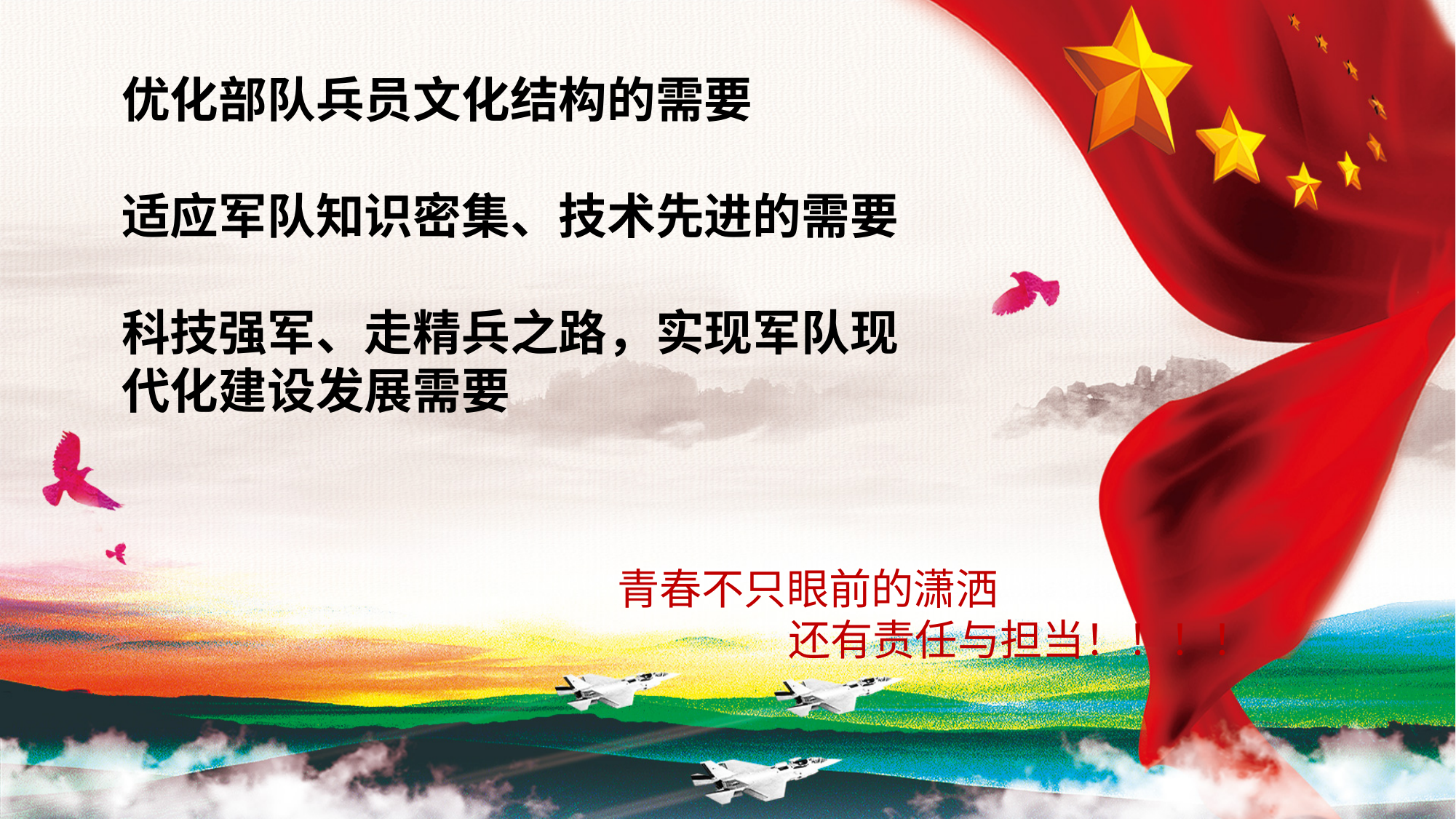

优化部队兵员文化结构的需要

适应军队知识密集、技术先进的需要

科技强军、走精兵之路，实现军队现代化建设发展需要

青春不只眼前的潇洒
                 还有责任与担当！！！！